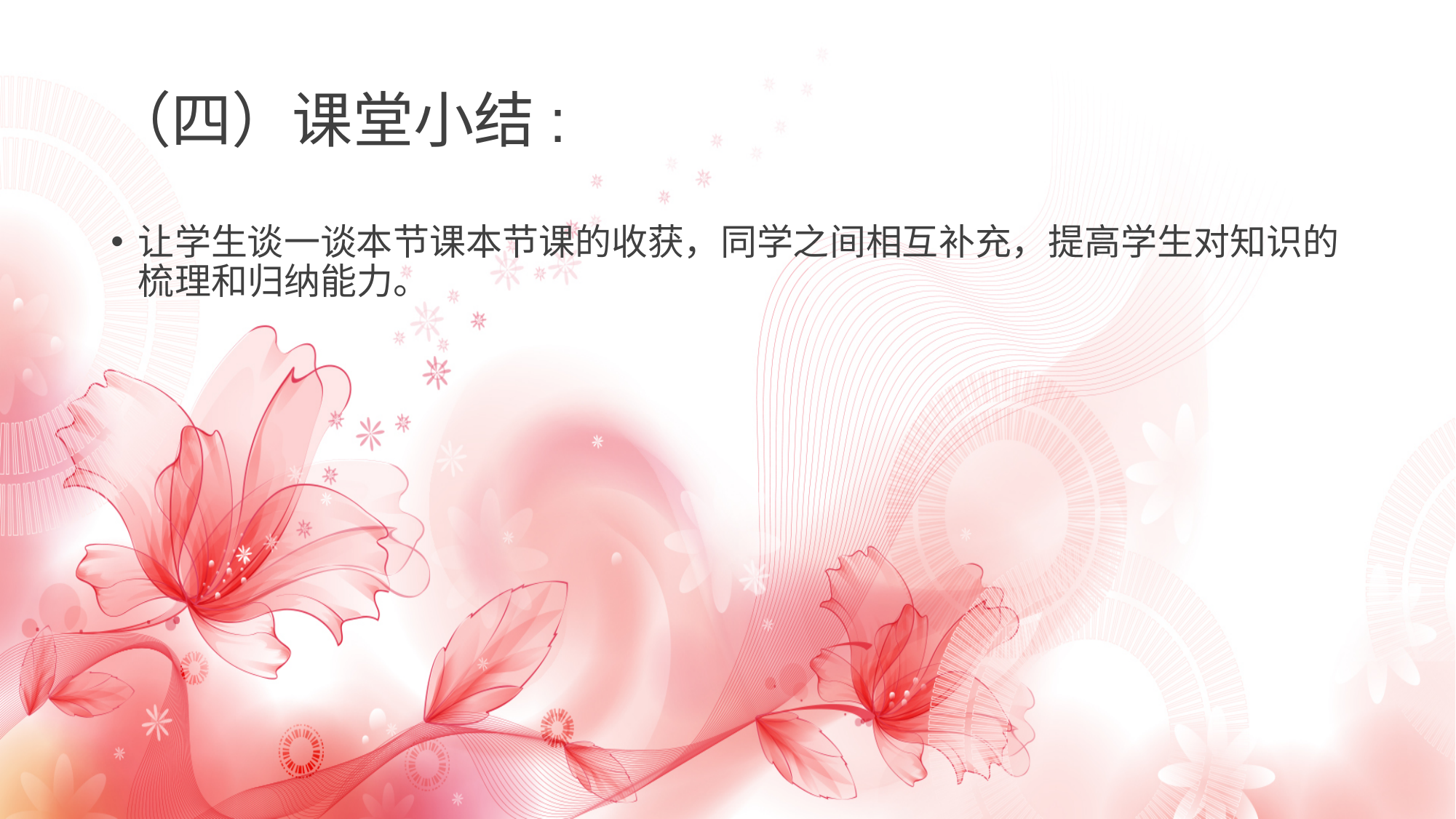

# （四）课堂小结:
让学生谈一谈本节课本节课的收获，同学之间相互补充，提高学生对知识的梳理和归纳能力。